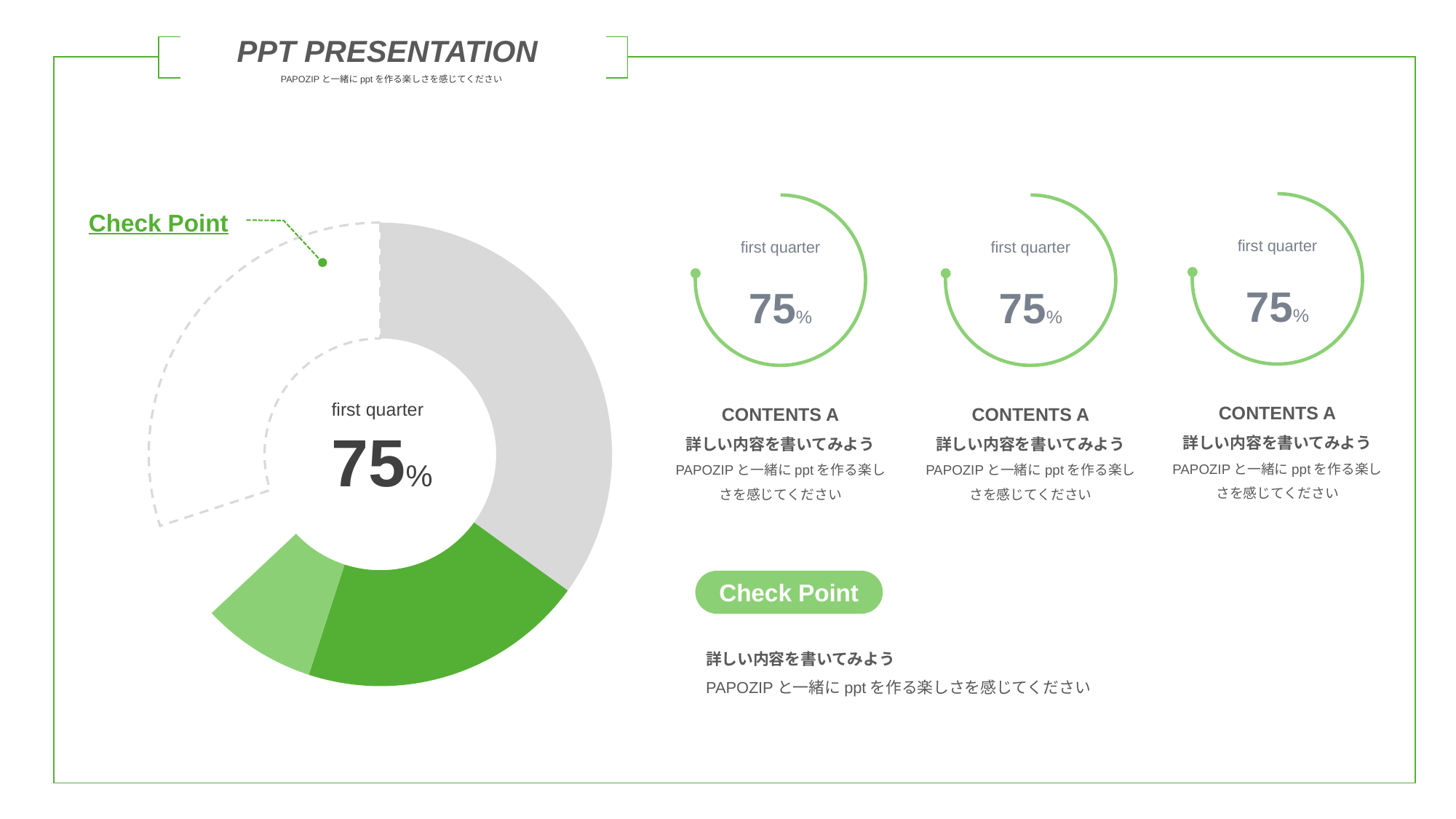

PPT PRESENTATION
PAPOZIPと一緒にpptを作る楽しさを感じてください
|  |  |  |
| --- | --- | --- |

Check Point

### Chart

| Category | 판매 |
|---|---|
| 데이터1 | 35.0 |
| 데이터2 | 20.0 |
| 데이터3 | 8.0 |
| 데이터4 | 7.0 |
| 데이터5 | 30.0 |
first quarter
75%
first quarter
75%
first quarter
75%
CONTENTS A
詳しい内容を書いてみよう
PAPOZIPと一緒にpptを作る楽しさを感じてください
CONTENTS A
詳しい内容を書いてみよう
PAPOZIPと一緒にpptを作る楽しさを感じてください
CONTENTS A
詳しい内容を書いてみよう
PAPOZIPと一緒にpptを作る楽しさを感じてください
first quarter
75%
Check Point
詳しい内容を書いてみよう
PAPOZIPと一緒にpptを作る楽しさを感じてください